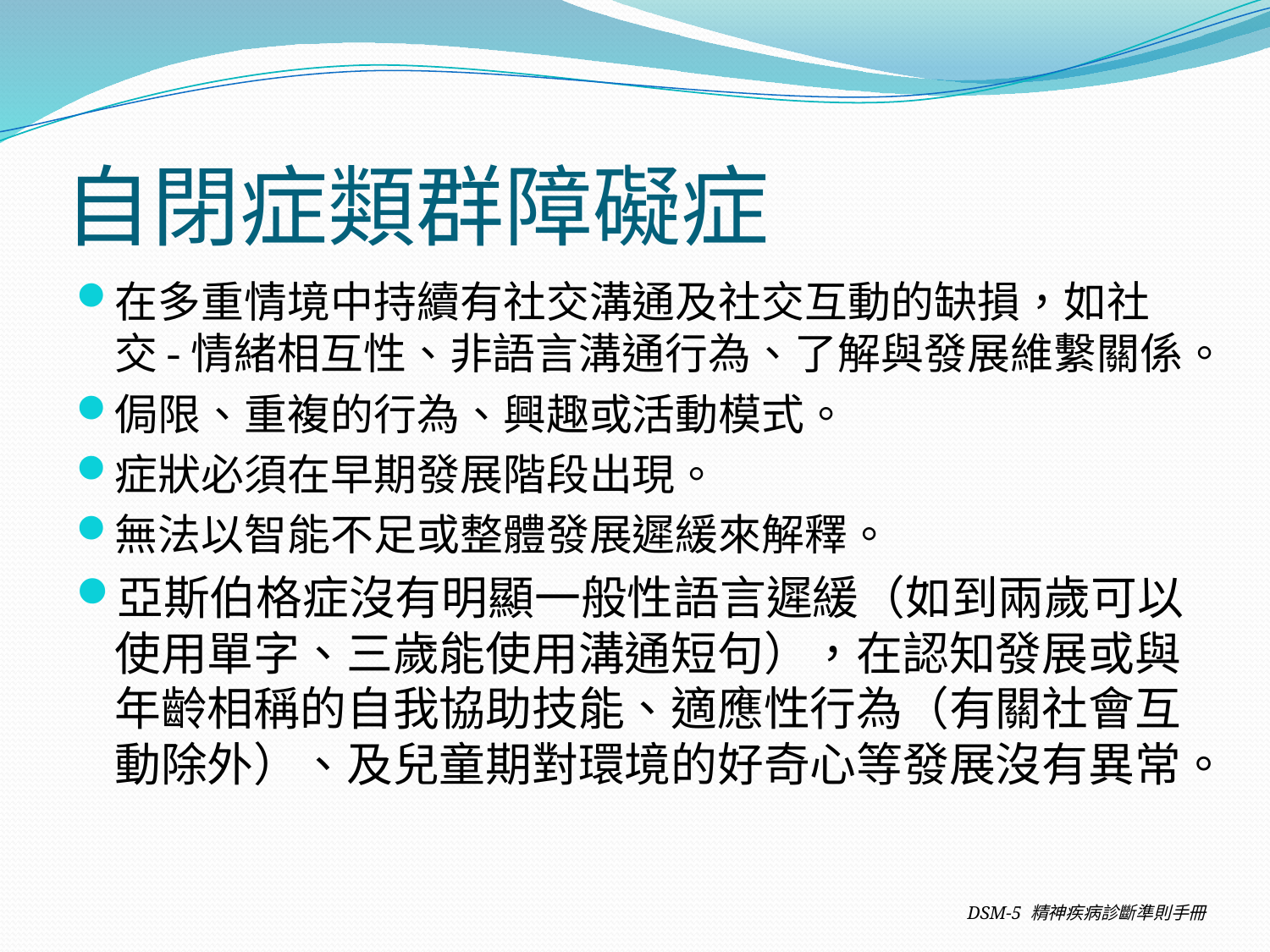

# 自閉症類群障礙症
在多重情境中持續有社交溝通及社交互動的缺損，如社交-情緒相互性、非語言溝通行為、了解與發展維繫關係。
侷限、重複的行為、興趣或活動模式。
症狀必須在早期發展階段出現。
無法以智能不足或整體發展遲緩來解釋。
亞斯伯格症沒有明顯一般性語言遲緩（如到兩歲可以使用單字、三歲能使用溝通短句），在認知發展或與年齡相稱的自我協助技能、適應性行為（有關社會互動除外）、及兒童期對環境的好奇心等發展沒有異常。

DSM-5 精神疾病診斷準則手冊